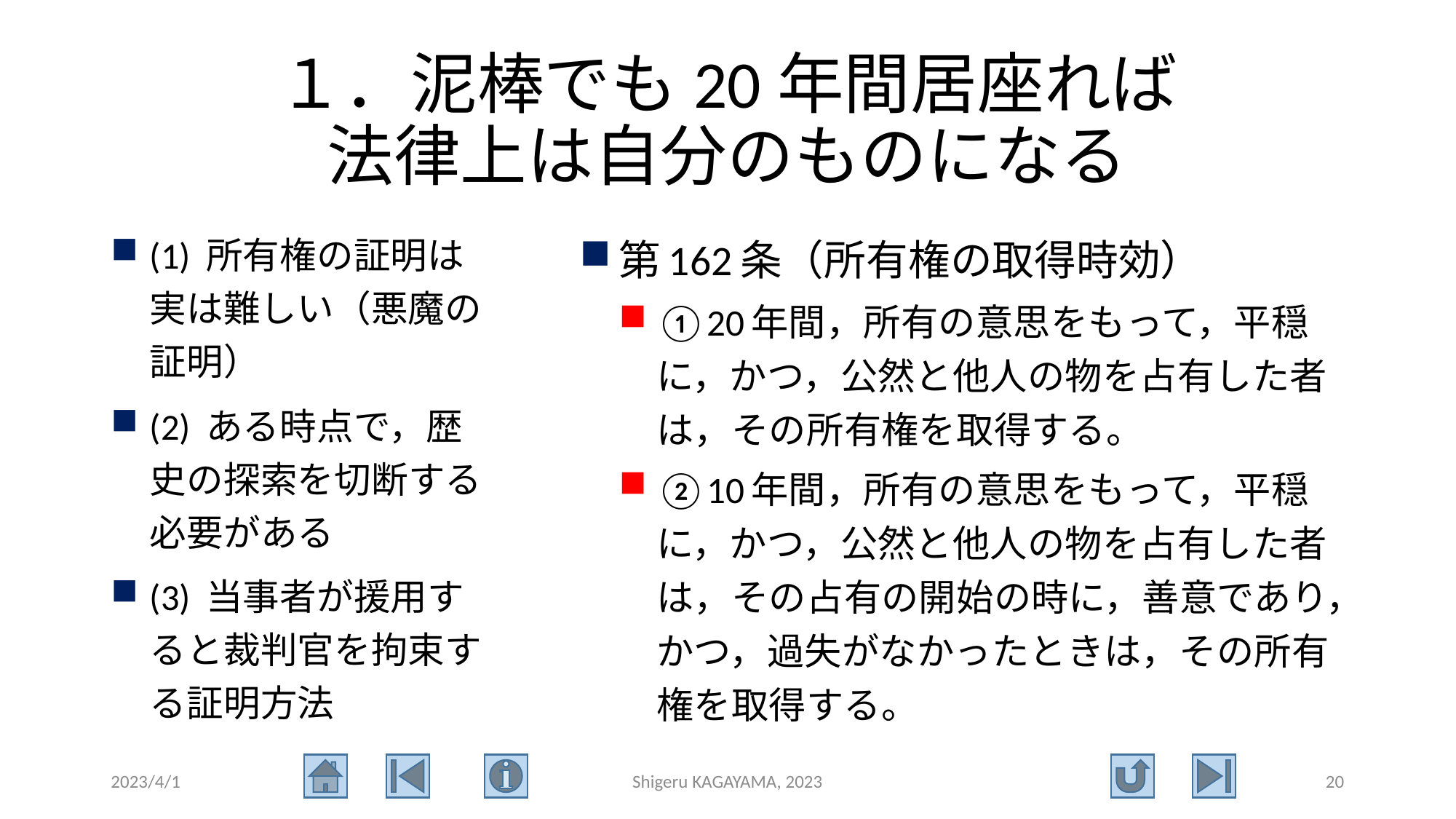

# １．泥棒でも20年間居座れば 法律上は自分のものになる
(1) 所有権の証明は実は難しい（悪魔の証明）
(2) ある時点で，歴史の探索を切断する必要がある
(3) 当事者が援用すると裁判官を拘束する証明方法
第162条（所有権の取得時効）
①20年間，所有の意思をもって，平穏に，かつ，公然と他人の物を占有した者は，その所有権を取得する。
②10年間，所有の意思をもって，平穏に，かつ，公然と他人の物を占有した者は，その占有の開始の時に，善意であり，かつ，過失がなかったときは，その所有権を取得する。

2023/4/1
Shigeru KAGAYAMA, 2023
20